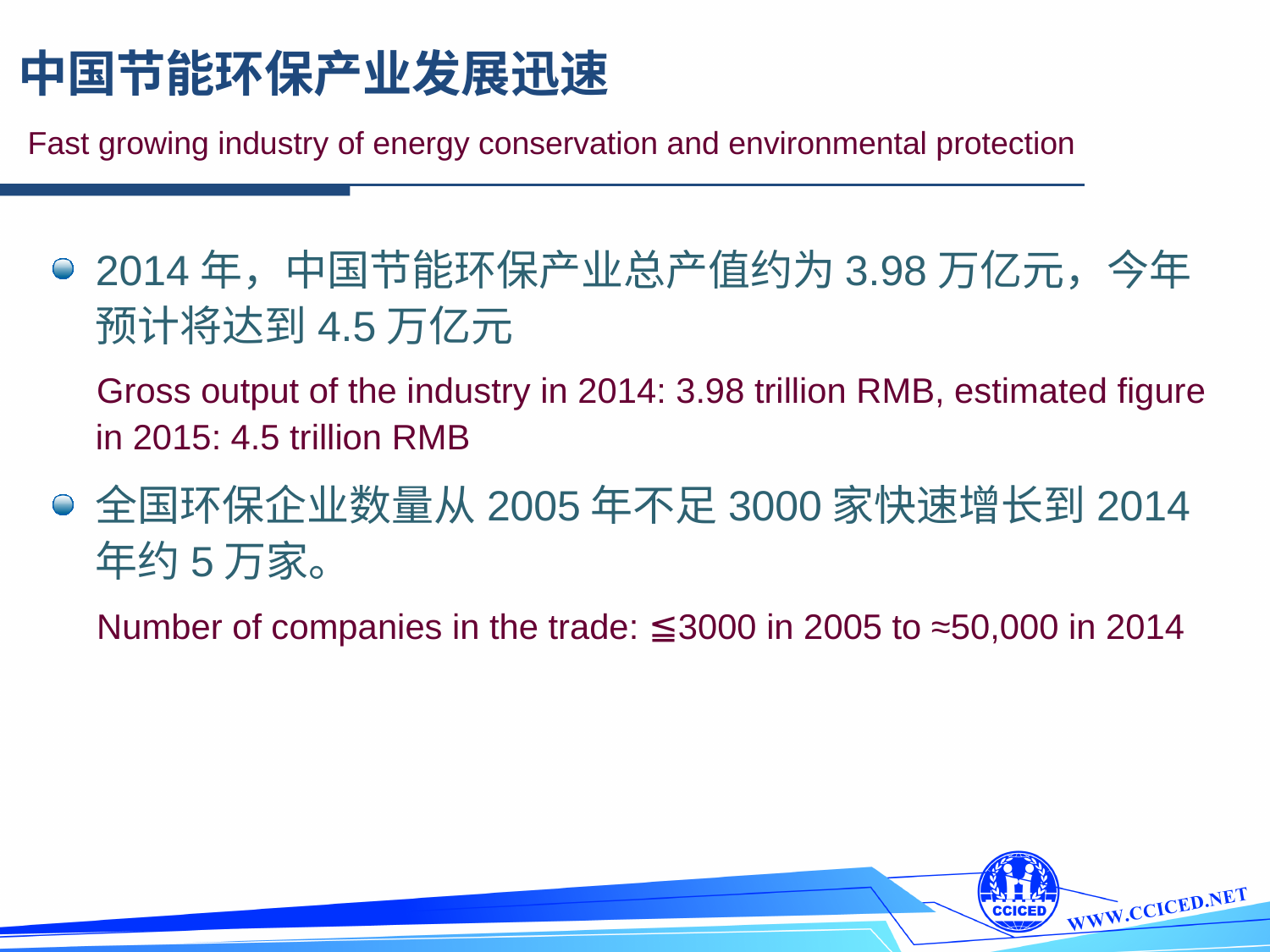

中国节能环保产业发展迅速
Fast growing industry of energy conservation and environmental protection

2014年，中国节能环保产业总产值约为3.98万亿元，今年预计将达到4.5万亿元
     Gross output of the industry in 2014: 3.98 trillion RMB, estimated figure in 2015: 4.5 trillion RMB
全国环保企业数量从2005年不足3000家快速增长到2014年约5万家。
     Number of companies in the trade: ≦3000 in 2005 to ≈50,000 in 2014